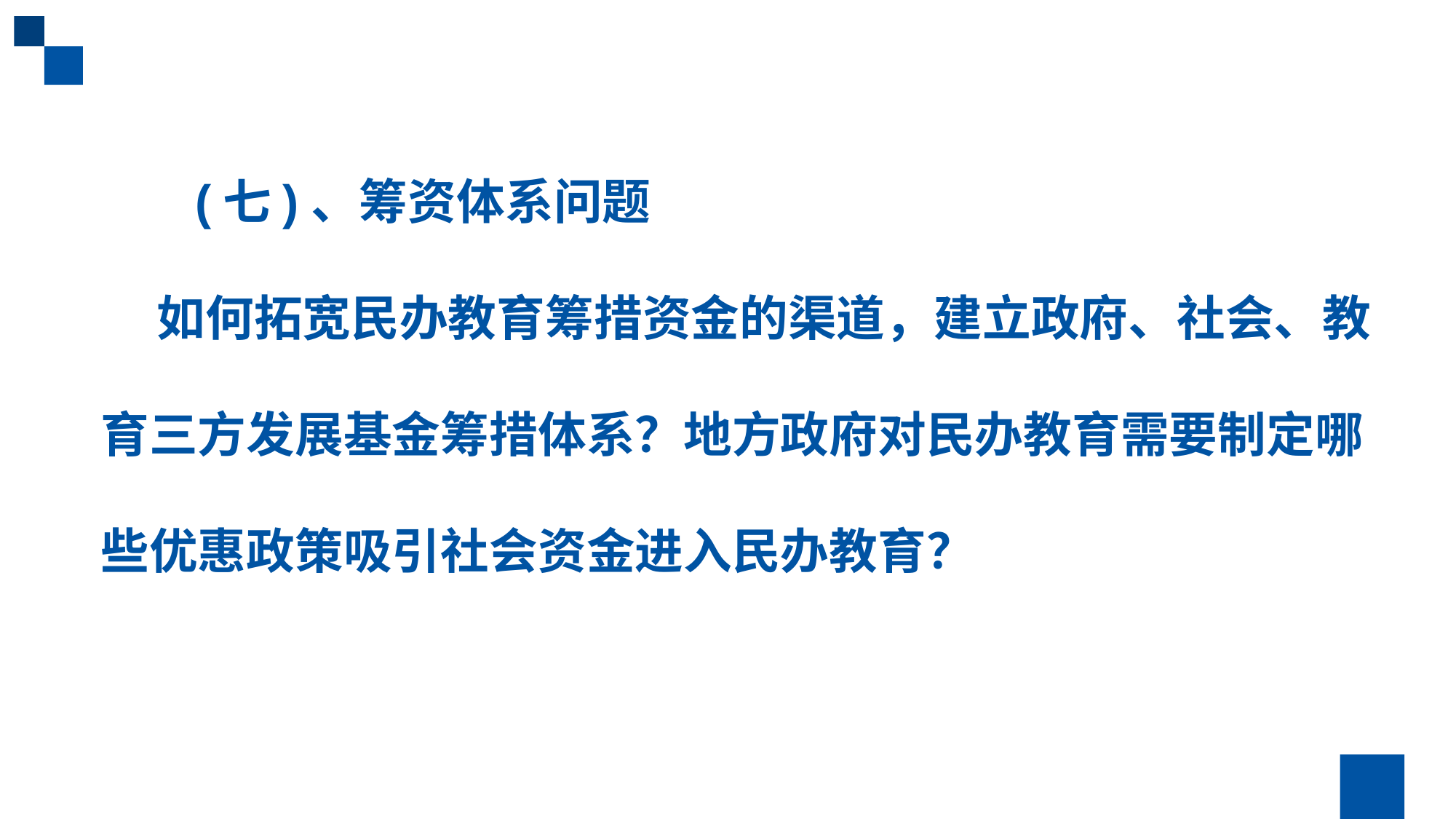

(七)、筹资体系问题
    如何拓宽民办教育筹措资金的渠道，建立政府、社会、教育三方发展基金筹措体系？地方政府对民办教育需要制定哪些优惠政策吸引社会资金进入民办教育？

62